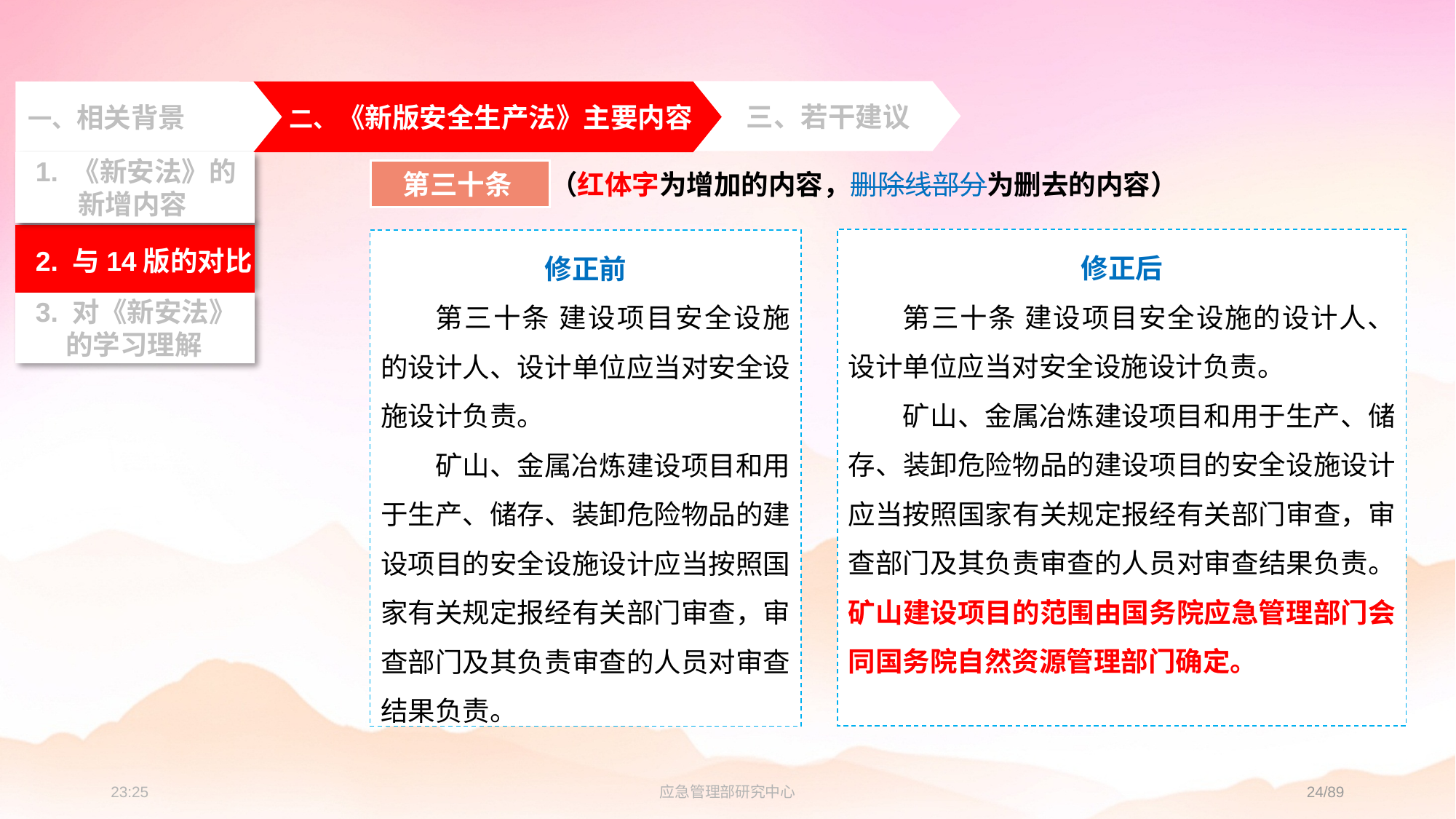

三、若干建议
一、相关背景
     二、《新版安全生产法》主要内容
 2. 与14版的对比
 3. 对《新安法》
     的学习理解
 1. 《新安法》的
       新增内容
第三十条
（红体字为增加的内容，删除线部分为删去的内容）
修正后
第三十条 建设项目安全设施的设计人、设计单位应当对安全设施设计负责。
矿山、金属冶炼建设项目和用于生产、储存、装卸危险物品的建设项目的安全设施设计应当按照国家有关规定报经有关部门审查，审查部门及其负责审查的人员对审查结果负责。矿山建设项目的范围由国务院应急管理部门会同国务院自然资源管理部门确定。

修正前
第三十条 建设项目安全设施的设计人、设计单位应当对安全设施设计负责。
矿山、金属冶炼建设项目和用于生产、储存、装卸危险物品的建设项目的安全设施设计应当按照国家有关规定报经有关部门审查，审查部门及其负责审查的人员对审查结果负责。
23:25
应急管理部研究中心
24/89